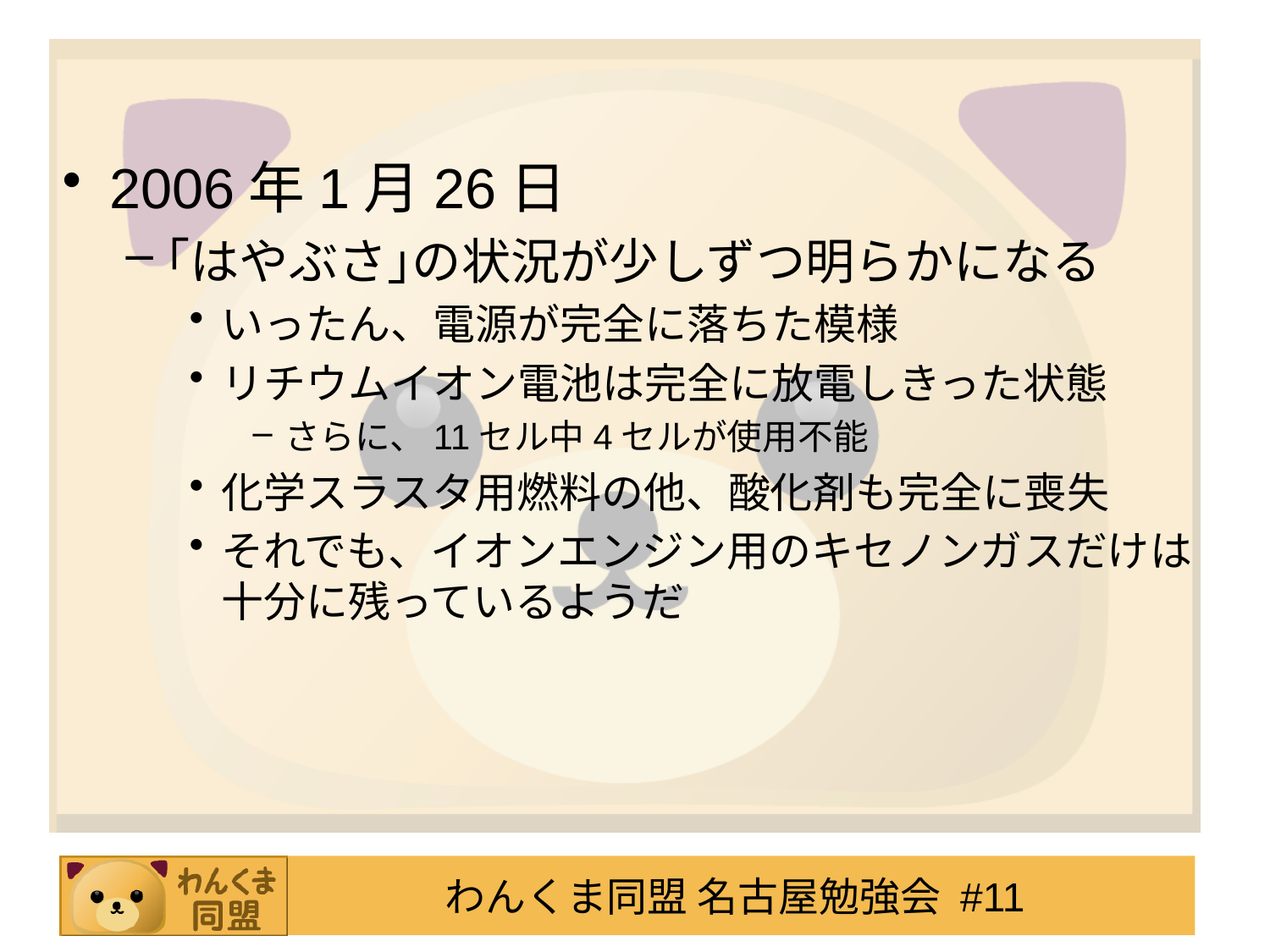

#
2006年1月26日
｢はやぶさ｣の状況が少しずつ明らかになる
いったん、電源が完全に落ちた模様
リチウムイオン電池は完全に放電しきった状態
さらに、11セル中4セルが使用不能
化学スラスタ用燃料の他、酸化剤も完全に喪失
それでも、イオンエンジン用のキセノンガスだけは十分に残っているようだ